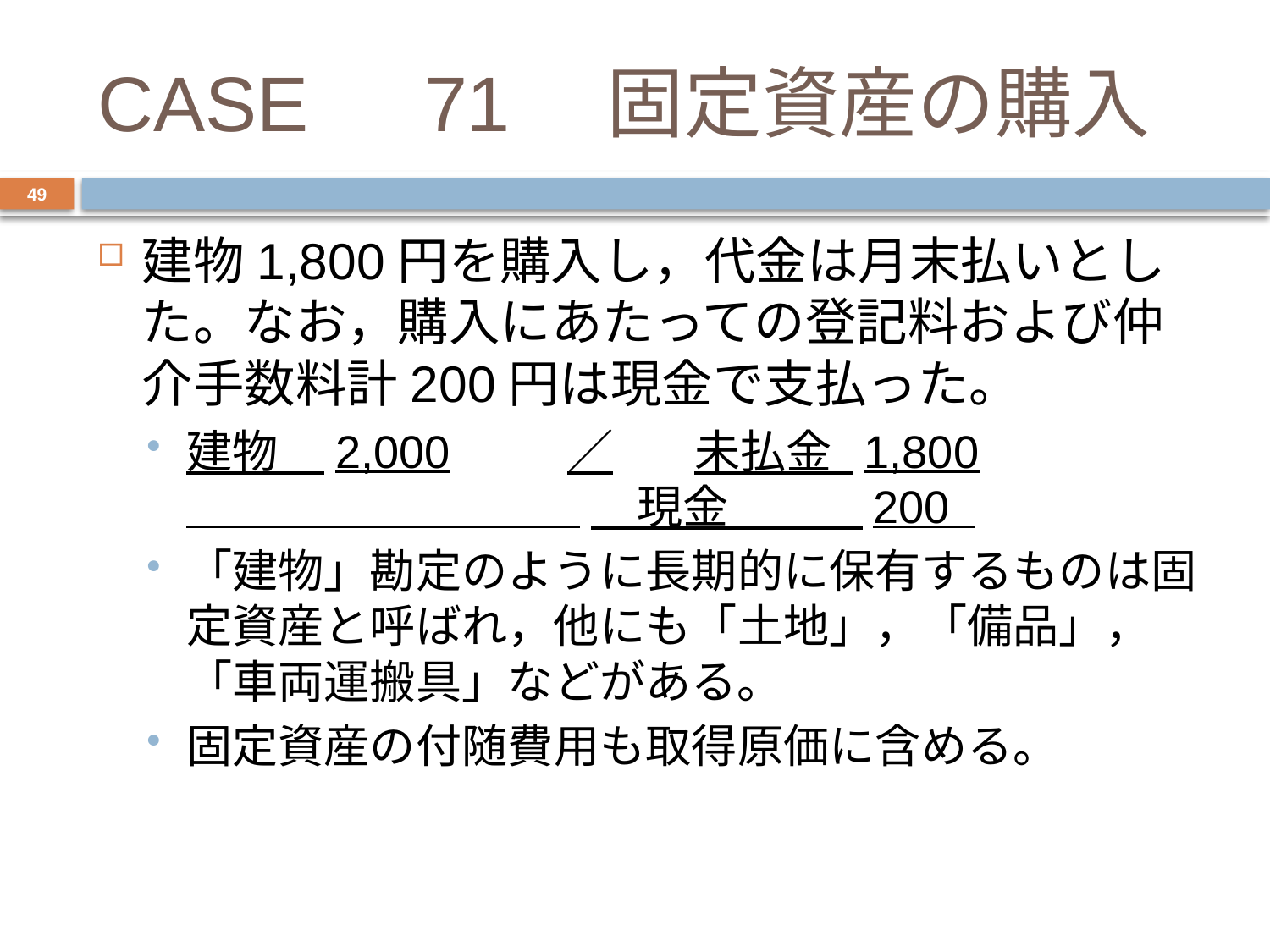

# CASE　71　固定資産の購入
49
建物1,800円を購入し，代金は月末払いとした。なお，購入にあたっての登記料および仲介手数料計200円は現金で支払った。
建物　2,000	／	未払金  1,800
                               　現金　　    200
「建物」勘定のように長期的に保有するものは固定資産と呼ばれ，他にも「土地」，「備品」，「車両運搬具」などがある。
固定資産の付随費用も取得原価に含める。